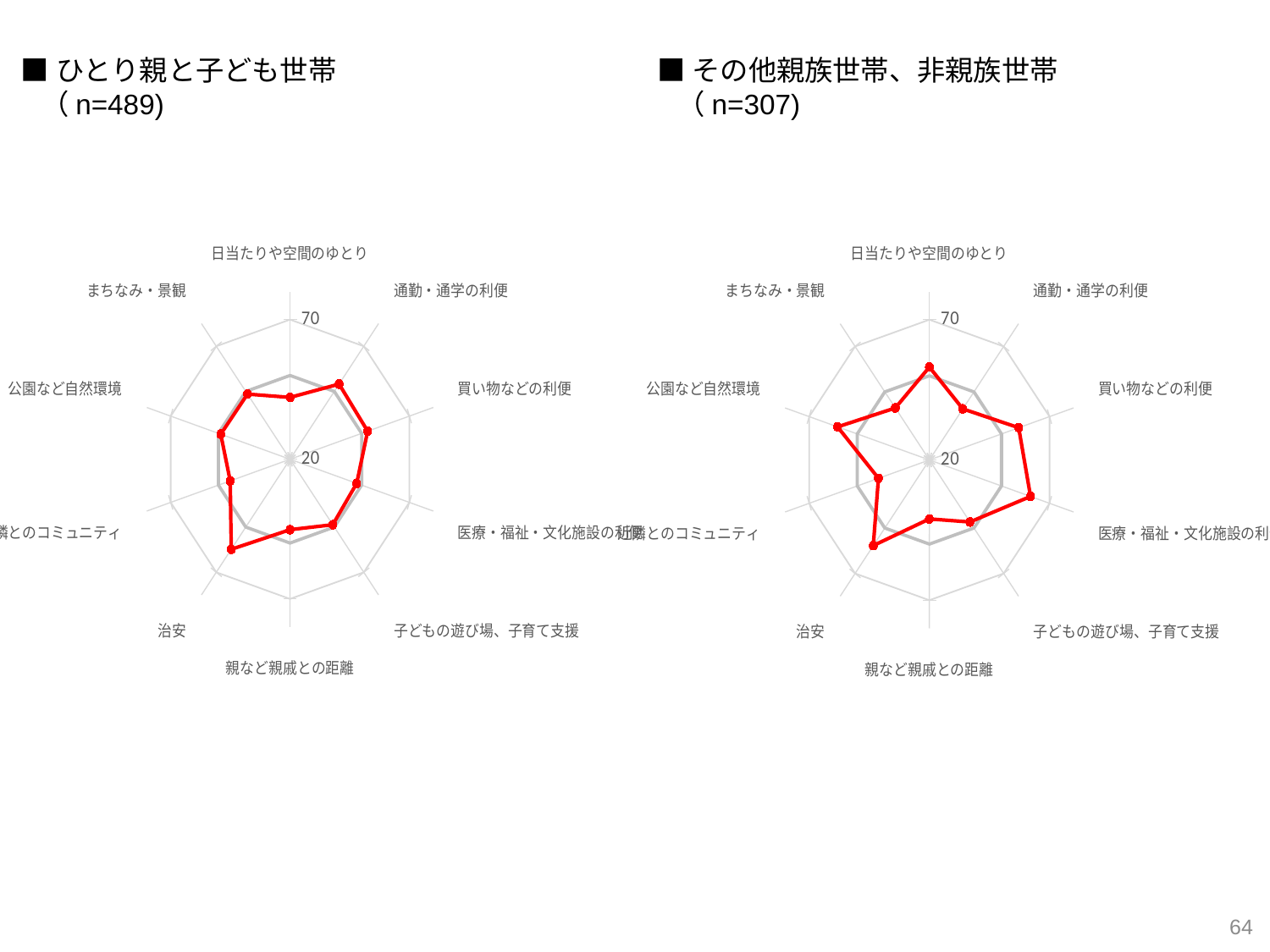

■ひとり親と子ども世帯
  （n=489)
■その他親族世帯、非親族世帯
  （n=307)

### Chart

| Category | 標準 | ひとり親と子ども世帯 |
|---|---|---|
| 日当たりや空間のゆとり | 50.0 | 42.15592557430704 |
| 通勤・通学の利便 | 50.0 | 53.25860020657068 |
| 買い物などの利便 | 50.0 | 52.52212366722244 |
| 医療・福祉・文化施設の利便 | 50.0 | 47.93037398483038 |
| 子どもの遊び場、子育て支援 | 50.0 | 48.960225987869705 |
| 親など親戚との距離 | 50.0 | 45.214406504800245 |
| 治安 | 50.0 | 59.83964938131331 |
| 近隣とのコミュニティ | 50.0 | 45.074696198611 |
| 公園など自然環境 | 50.0 | 49.017781919059495 |
| まちなみ・景観 | 50.0 | 48.83514559085948 |

### Chart

| Category | 標準 | その他親族世帯、非親族世帯 |
|---|---|---|
| 日当たりや空間のゆとり | 50.0 | 53.11115696280587 |
| 通勤・通学の利便 | 50.0 | 42.516589698621175 |
| 買い物などの利便 | 50.0 | 57.18046972038178 |
| 医療・福祉・文化施設の利便 | 50.0 | 62.113173172075896 |
| 子どもの遊び場、子育て支援 | 50.0 | 47.330135447701885 |
| 親など親戚との距離 | 50.0 | 41.02197976148315 |
| 治安 | 50.0 | 57.72828354612756 |
| 近隣とのコミュニティ | 50.0 | 41.18098147480679 |
| 公園など自然環境 | 50.0 | 58.19191675514645 |
| まちなみ・景観 | 50.0 | 42.916133336262334 |
64